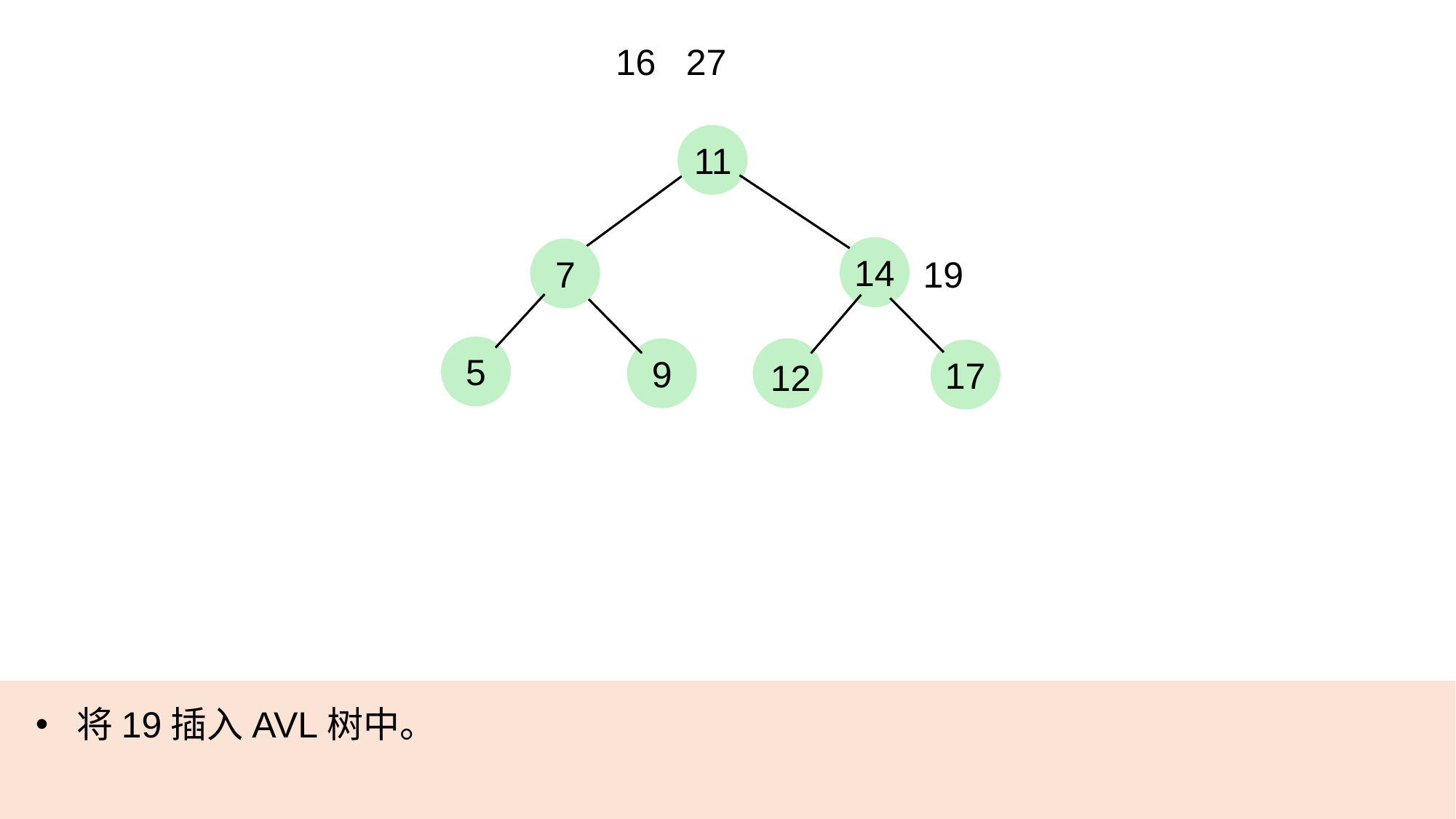

16
27

11

14
19
7

5
9
17
12

将19插入AVL树中。